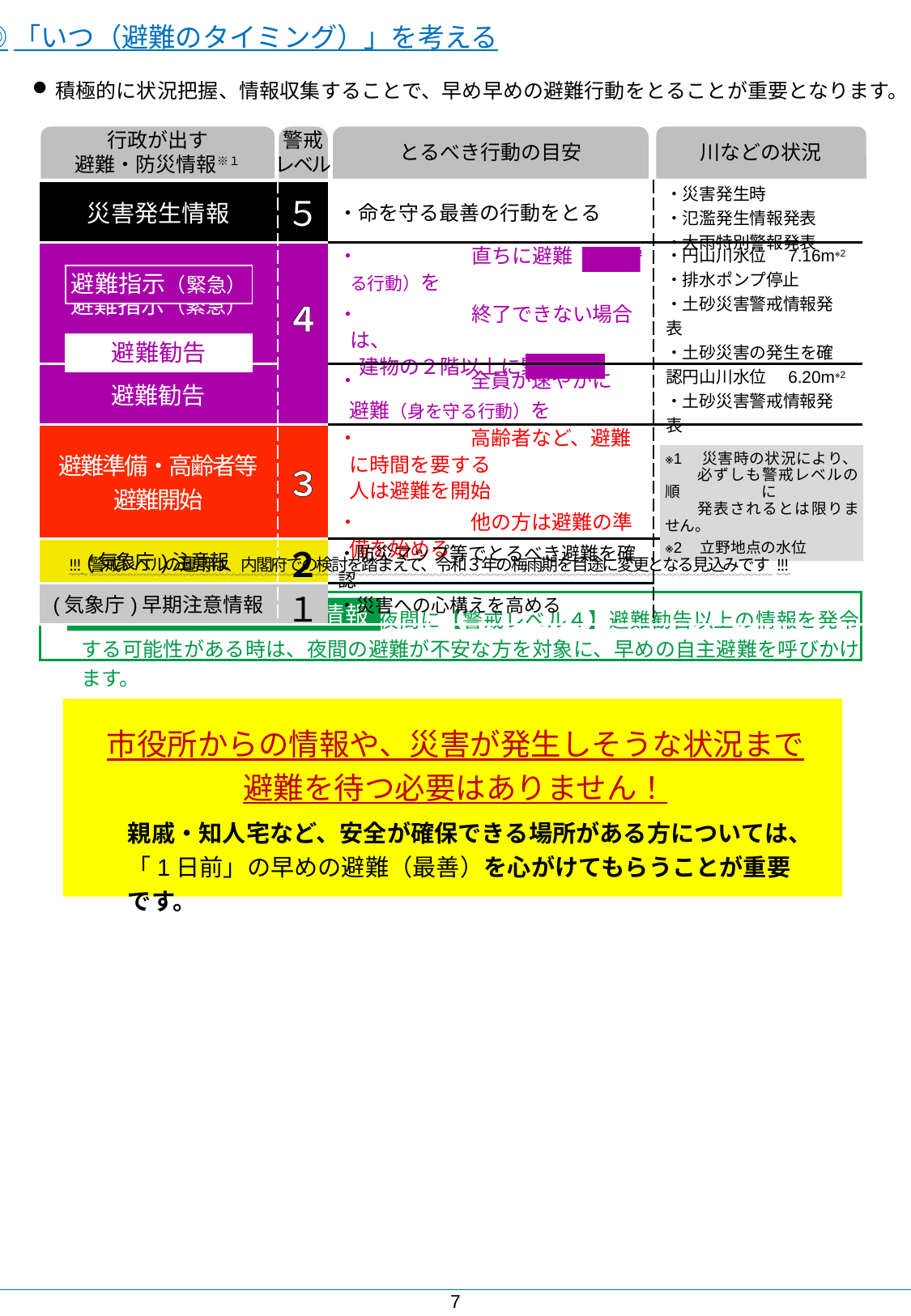

◎「いつ（避難のタイミング）」を考える
積極的に状況把握、情報収集することで、早め早めの避難行動をとることが重要となります。
行政が出す
避難・防災情報※１
警戒
レベル
とるべき行動の目安
川などの状況
| 災害発生情報 | ５ | ・命を守る最善の行動をとる | ・災害発生時 ・氾濫発生情報発表 ・大雨特別警報発表 |
| --- | --- | --- | --- |
| 避難指示（緊急） |  | ・ 直ちに避難（身を守る行動）を 終える ・ 終了できない場合は、 建物の２階以上に緊急退避 | ・円山川水位　7.16m※2 ・排水ポンプ停止 ・土砂災害警戒情報発表 ・土砂災害の発生を確認 |
| 避難勧告 |  | ・ 全員が速やかに 避難（身を守る行動）を 開始する | ・円山川水位　6.20m※2 ・土砂災害警戒情報発表 |
| 避難準備・高齢者等 避難開始 | ３ | ・ 高齢者など、避難に時間を要する 人は避難を開始 ・ 他の方は避難の準備を始める | ・円山川水位　4.50m※2 ・土砂災害警戒情報発表 |
| (気象庁)注意報 | ２ | ・防災マップ等でとるべき避難を確認 |  |
| (気象庁)早期注意情報 | １ | ・災害への心構えを高める |  |

避難指示（緊急）
４
避難勧告

※1　災害時の状況により、
　　必ずしも警戒レベルの順に
　　発表されるとは限りません。
※2	立野地点の水位
!!! 警戒レベルの運用は、内閣府での検討を踏まえて、令和３年の梅雨期を目途に変更となる見込みです !!!

夜間に【警戒レベル４】避難勧告以上の情報を発令する可能性がある時は、夜間の避難が不安な方を対象に、早めの自主避難を呼びかけます。
※
「自主避難所の開設」 情報

市役所からの情報や、災害が発生しそうな状況まで
避難を待つ必要はありません！
親戚・知人宅など、安全が確保できる場所がある方については、
「1日前」の早めの避難（最善）を心がけてもらうことが重要です。
7